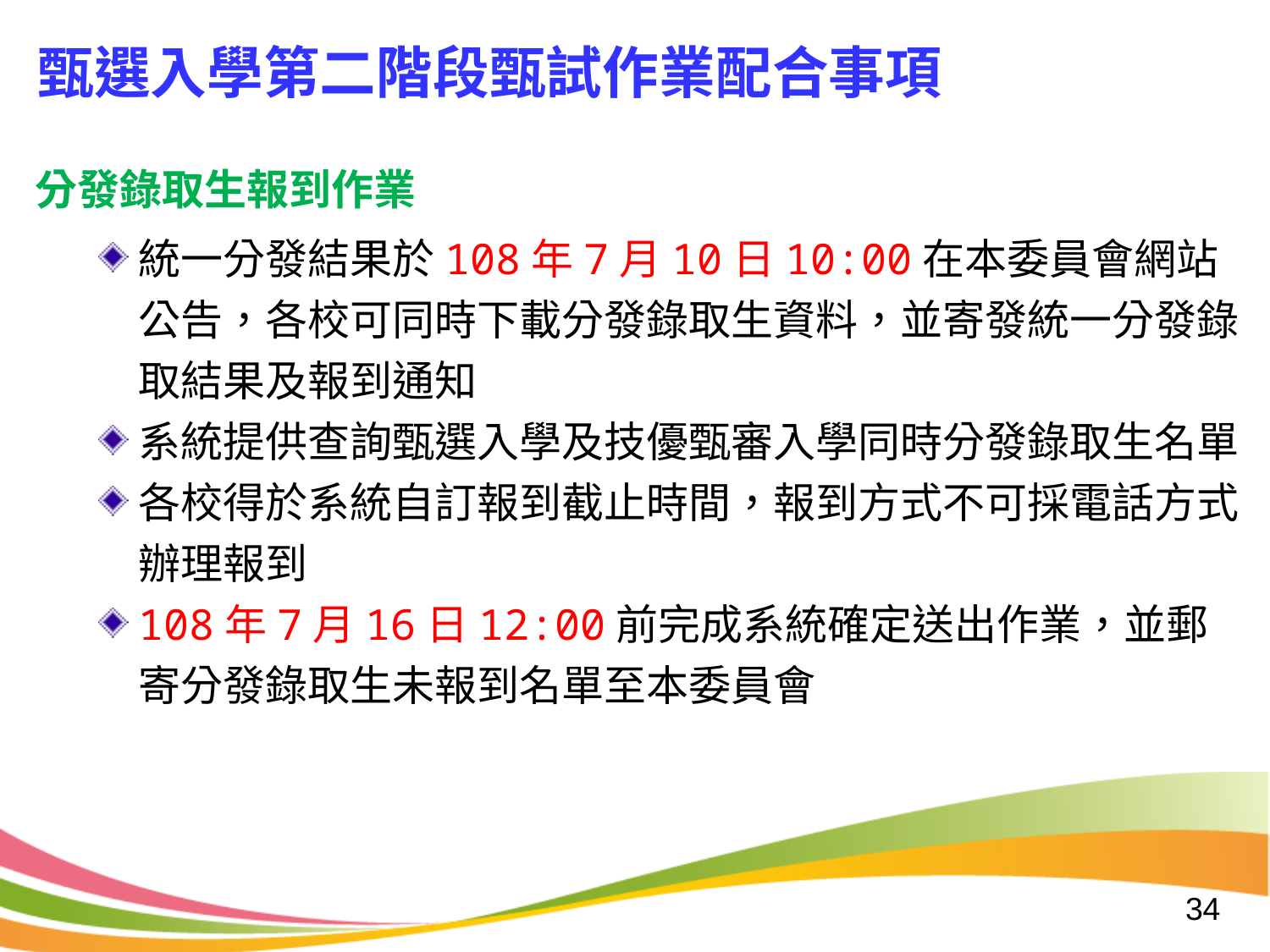

甄選入學第二階段甄試作業配合事項
分發錄取生報到作業
統一分發結果於108年7月10日10:00在本委員會網站公告，各校可同時下載分發錄取生資料，並寄發統一分發錄取結果及報到通知
系統提供查詢甄選入學及技優甄審入學同時分發錄取生名單
各校得於系統自訂報到截止時間，報到方式不可採電話方式辦理報到
108年7月16日12:00前完成系統確定送出作業，並郵寄分發錄取生未報到名單至本委員會